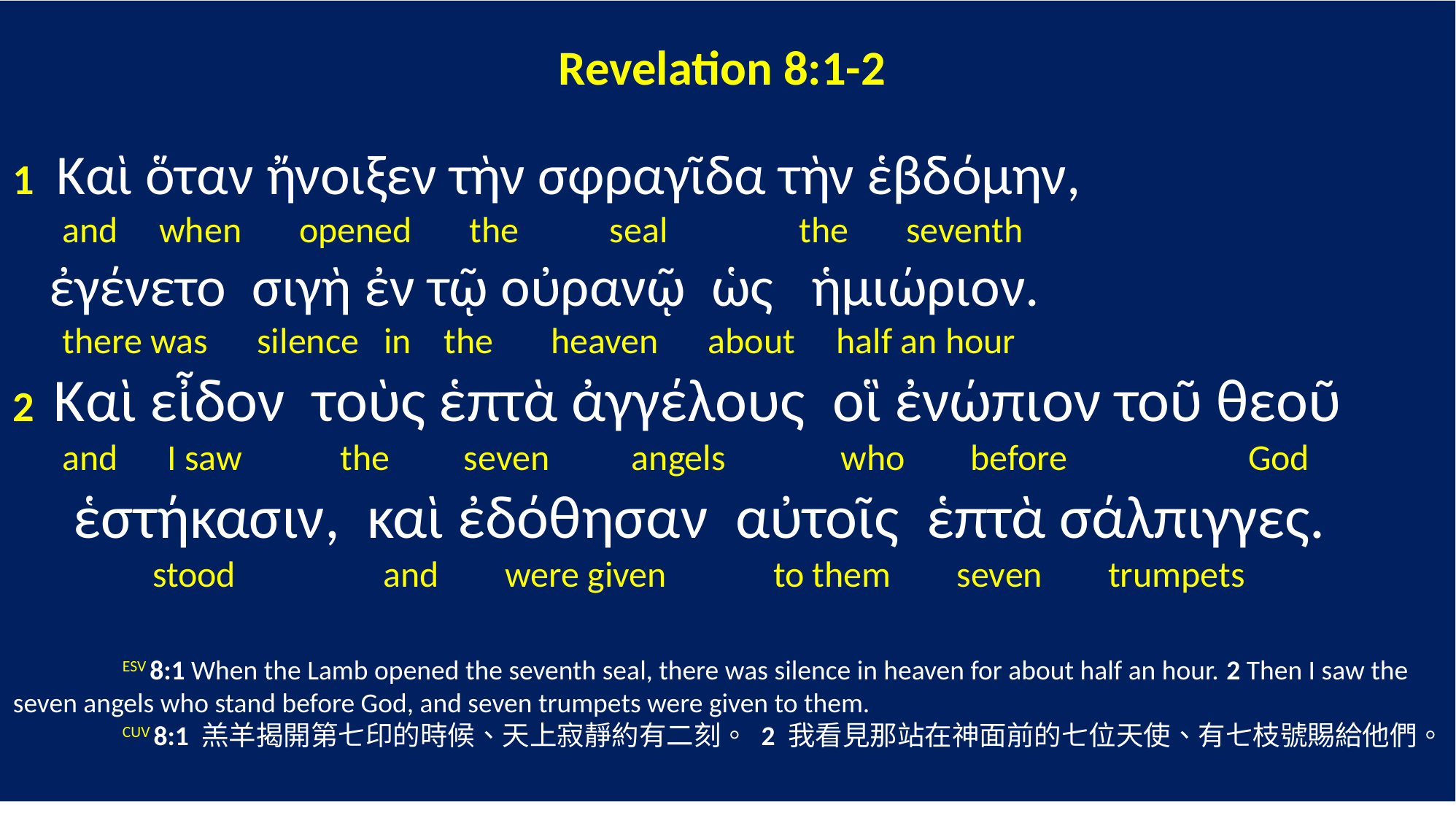

Revelation 8:1-2

1  Καὶ ὅταν ἤνοιξεν τὴν σφραγῖδα τὴν ἑβδόμην,
      and     when       opened       the           seal                the       seventh
   ἐγένετο  σιγὴ ἐν τῷ οὐρανῷ  ὡς   ἡμιώριον.
      there was      silence   in    the       heaven      about     half an hour
2  Καὶ εἶδον  τοὺς ἑπτὰ ἀγγέλους  οἳ ἐνώπιον τοῦ θεοῦ
      and      I saw            the         seven          angels              who        before                      God
     ἑστήκασιν,  καὶ ἐδόθησαν  αὐτοῖς  ἑπτὰ σάλπιγγες.
                 stood                  and        were given             to them        seven        trumpets

	ESV 8:1 When the Lamb opened the seventh seal, there was silence in heaven for about half an hour. 2 Then I saw the seven angels who stand before God, and seven trumpets were given to them.
	CUV 8:1 羔羊揭開第七印的時候、天上寂靜約有二刻。 2 我看見那站在神面前的七位天使、有七枝號賜給他們。